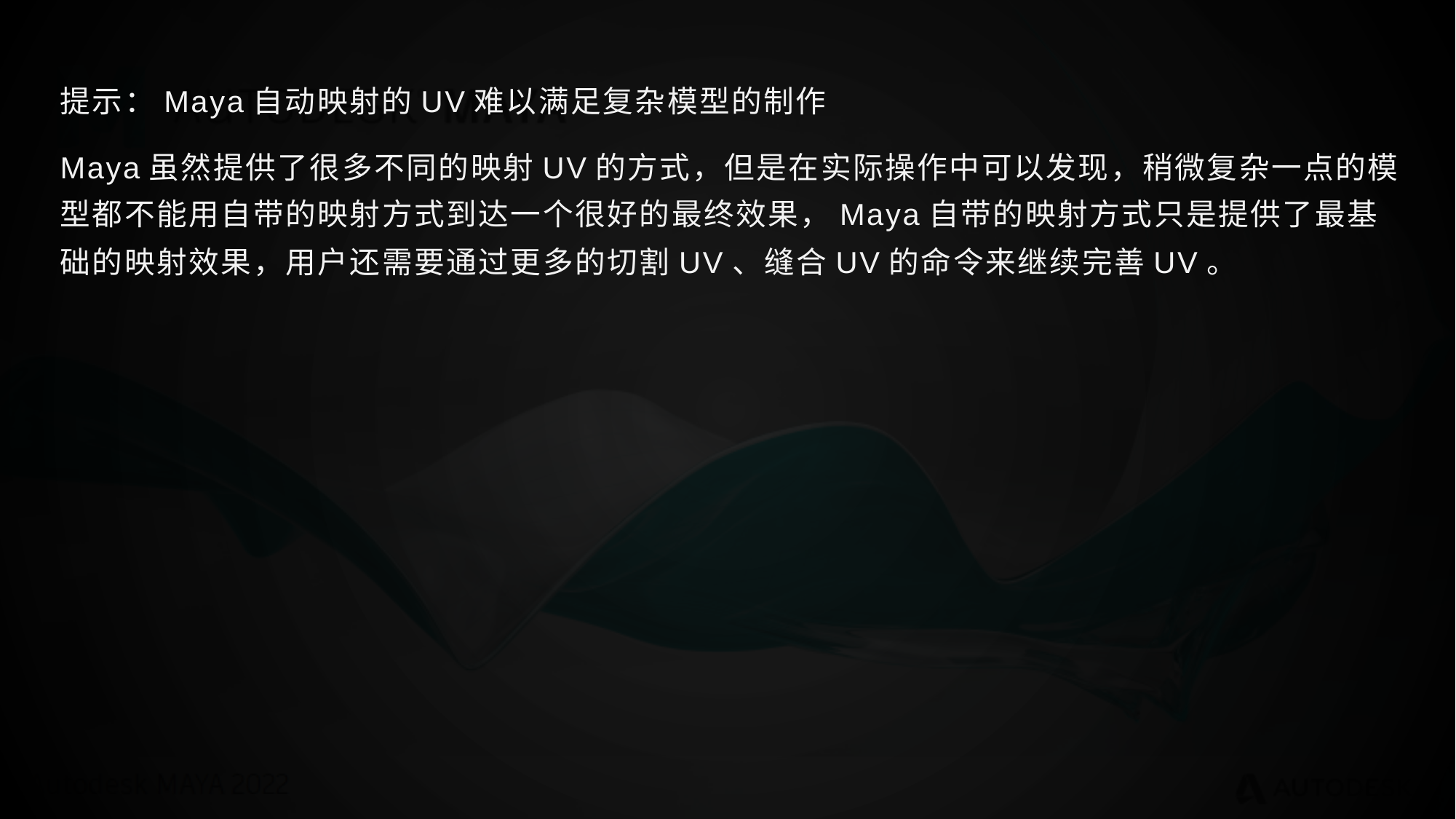

提示：Maya自动映射的UV难以满足复杂模型的制作
Maya虽然提供了很多不同的映射UV的方式，但是在实际操作中可以发现，稍微复杂一点的模型都不能用自带的映射方式到达一个很好的最终效果，Maya自带的映射方式只是提供了最基础的映射效果，用户还需要通过更多的切割UV、缝合UV的命令来继续完善UV。